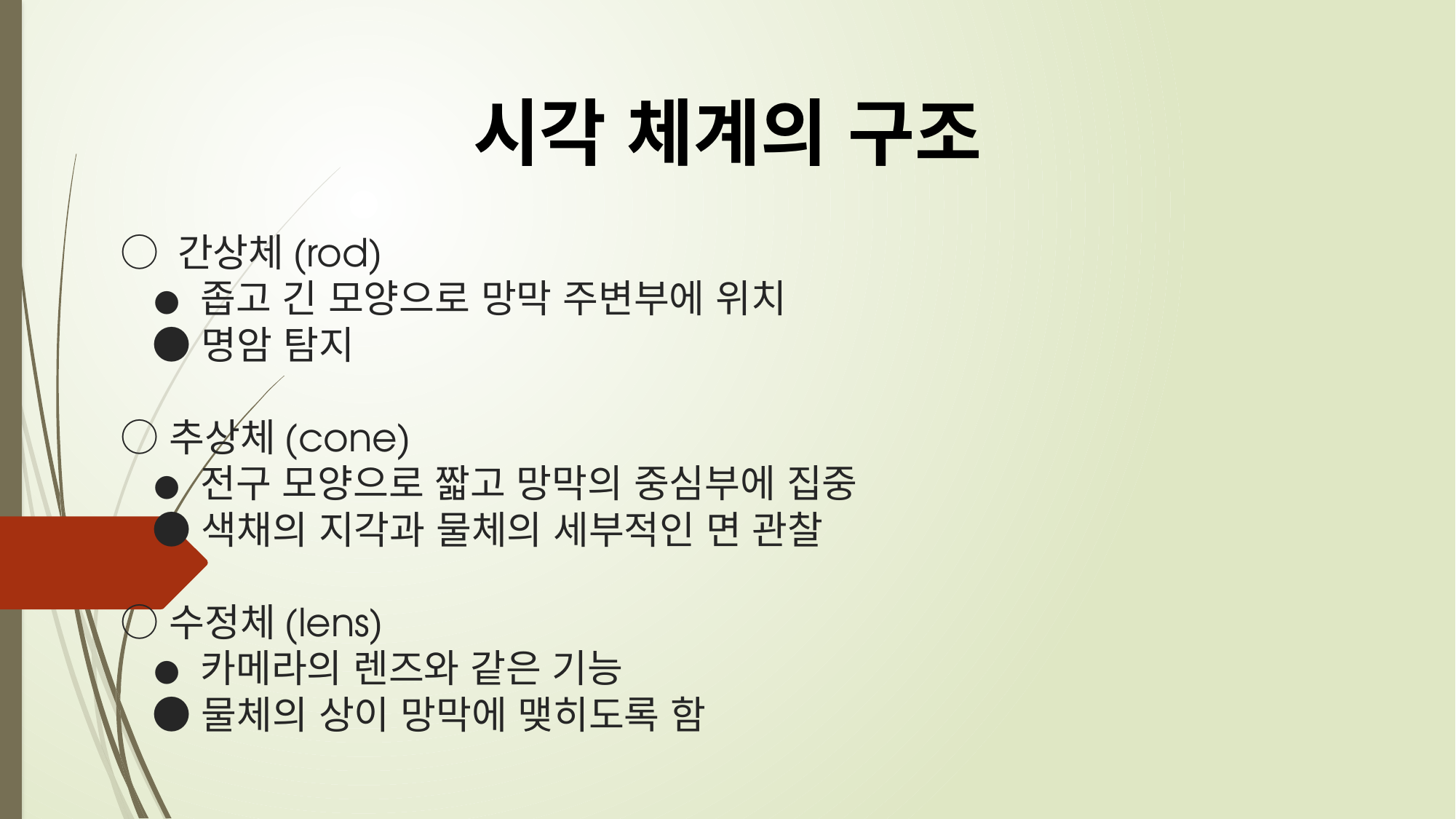

시각 체계의 구조
# ○ 간상체(rod) ● 좁고 긴 모양으로 망막 주변부에 위치 ● 명암 탐지 ○ 추상체(cone) ● 전구 모양으로 짧고 망막의 중심부에 집중 ● 색채의 지각과 물체의 세부적인 면 관찰 ○ 수정체(lens) ● 카메라의 렌즈와 같은 기능 ● 물체의 상이 망막에 맺히도록 함